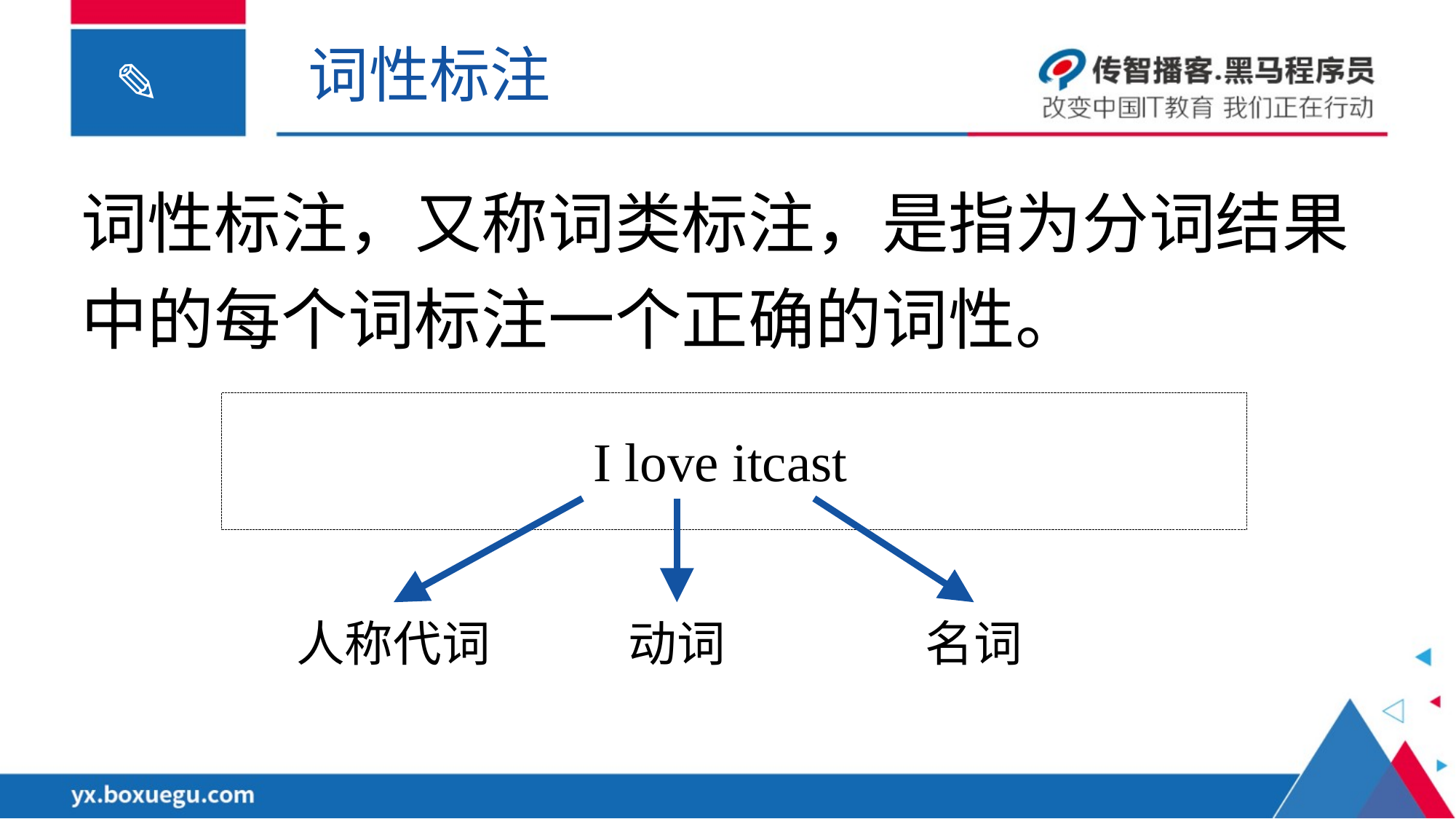

词性标注
词性标注，又称词类标注，是指为分词结果中的每个词标注一个正确的词性。

I love itcast
人称代词
动词
名词